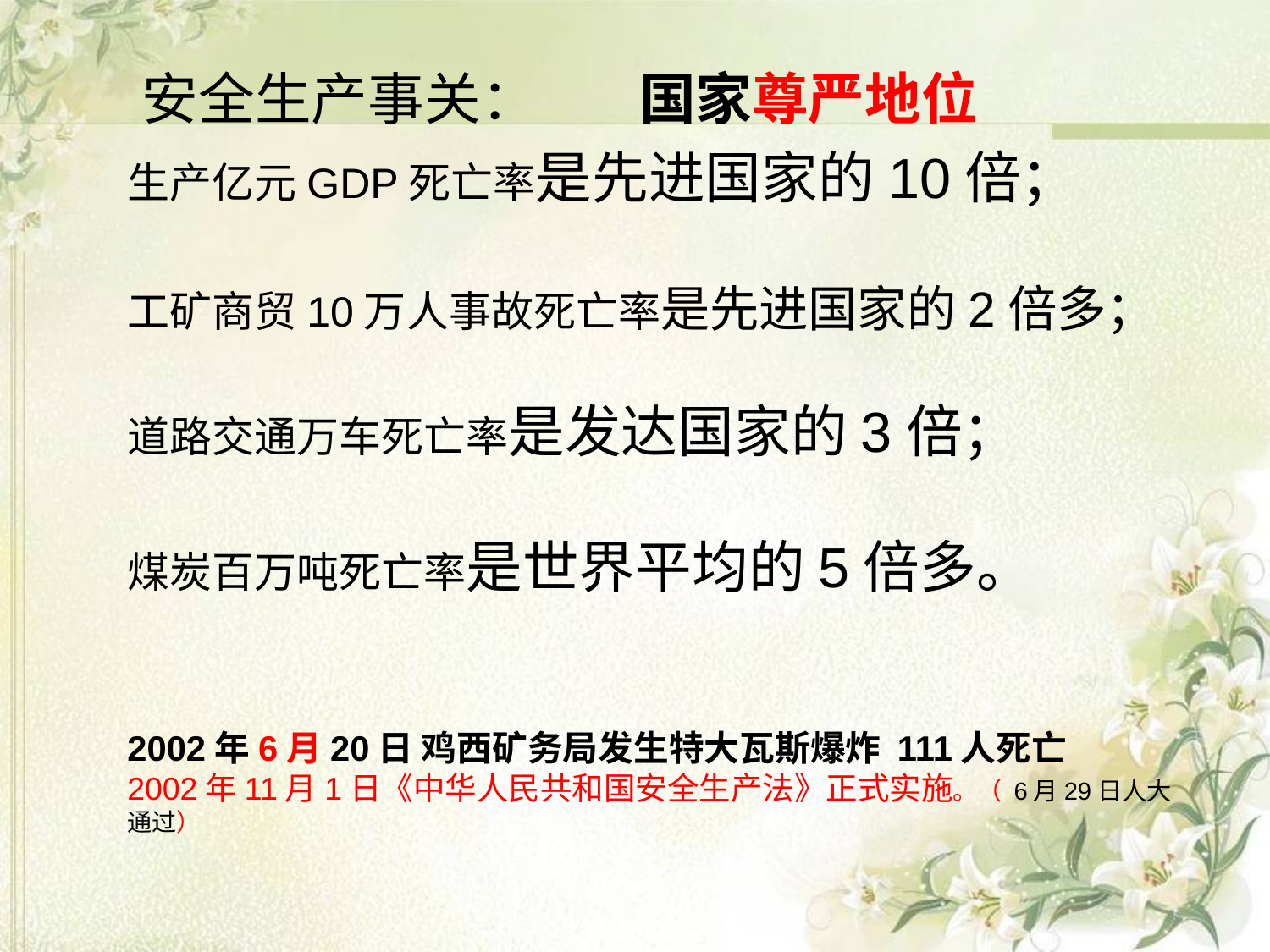

# 安全生产事关：        国家尊严地位
生产亿元GDP死亡率是先进国家的10倍；

工矿商贸10万人事故死亡率是先进国家的2倍多；

道路交通万车死亡率是发达国家的3倍；

煤炭百万吨死亡率是世界平均的5倍多。

2002年6月20日 鸡西矿务局发生特大瓦斯爆炸 111人死亡
2002年11月1日《中华人民共和国安全生产法》正式实施。（ 6月29日人大通过）